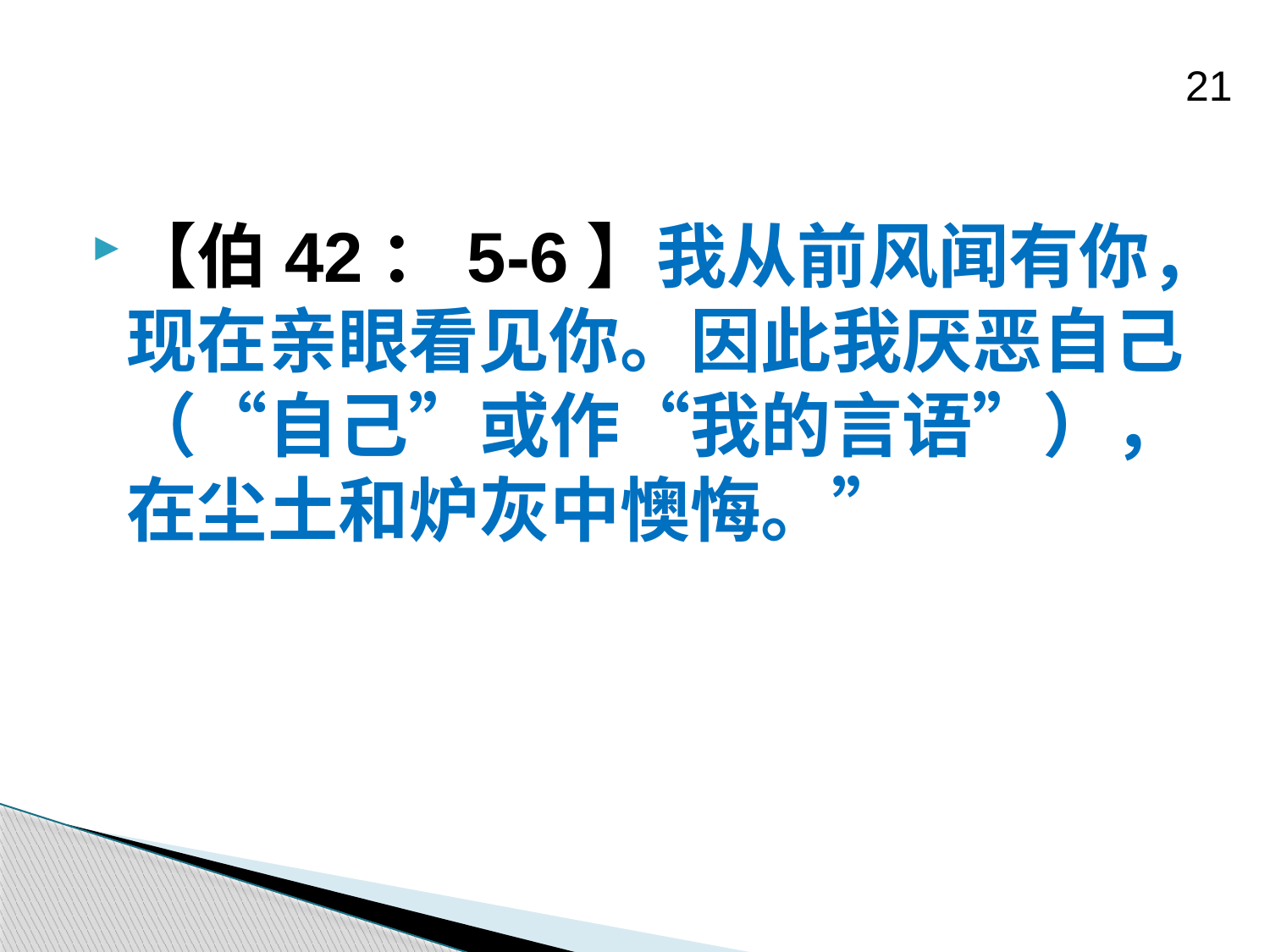

21
#
【伯42：5-6】我从前风闻有你，现在亲眼看见你。因此我厌恶自己（“自己”或作“我的言语”），在尘土和炉灰中懊悔。”